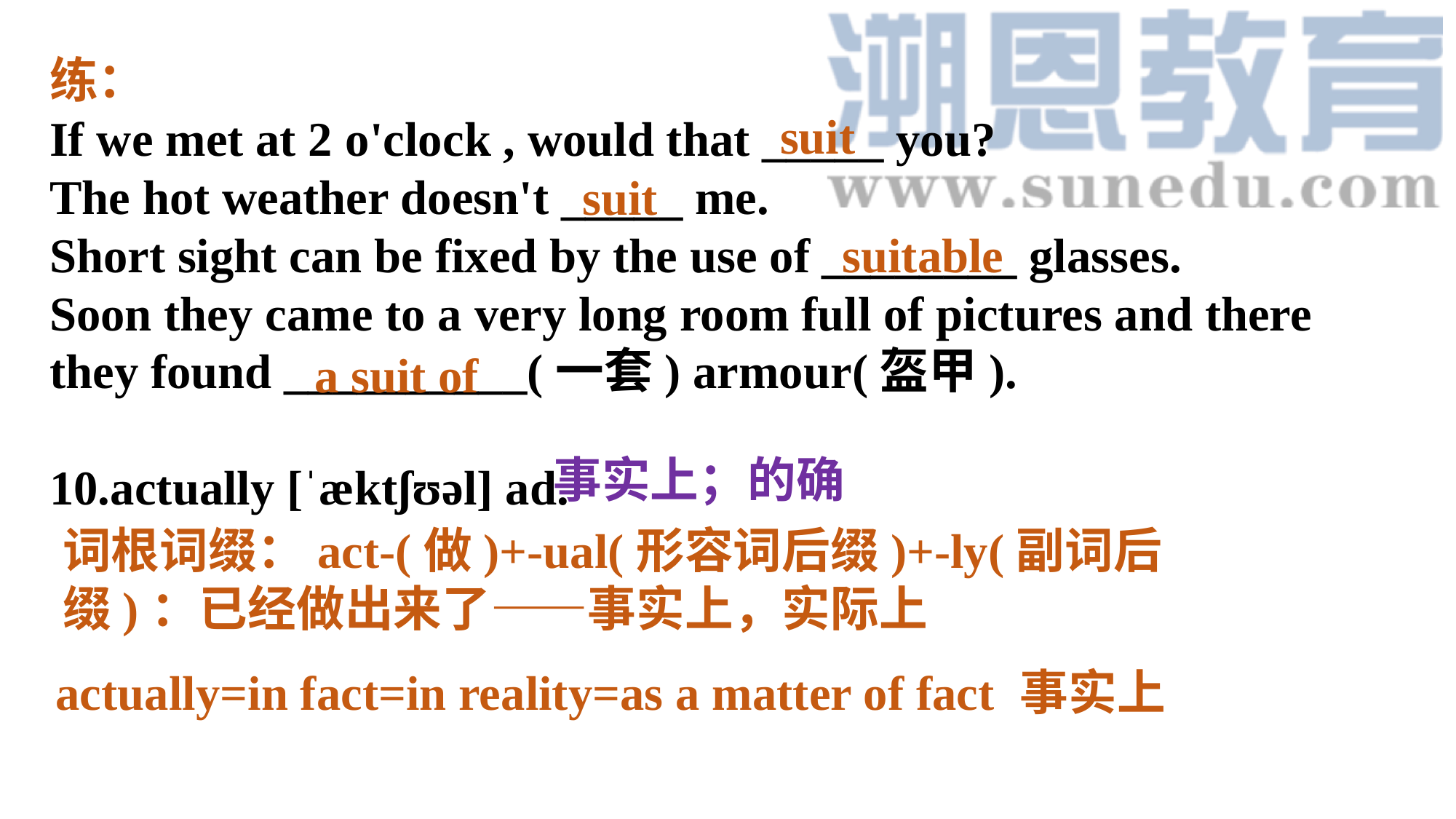

练：
If we met at 2 o'clock , would that _____ you?
The hot weather doesn't _____ me.
Short sight can be fixed by the use of ________ glasses.
Soon they came to a very long room full of pictures and there they found __________(一套) armour(盔甲).

10.actually [ˈæktʃʊəl] ad.

suit
suit
suitable
a suit of
事实上；的确
词根词缀：act-(做)+-ual(形容词后缀)+-ly(副词后缀)：已经做出来了——事实上，实际上
actually=in fact=in reality=as a matter of fact 事实上